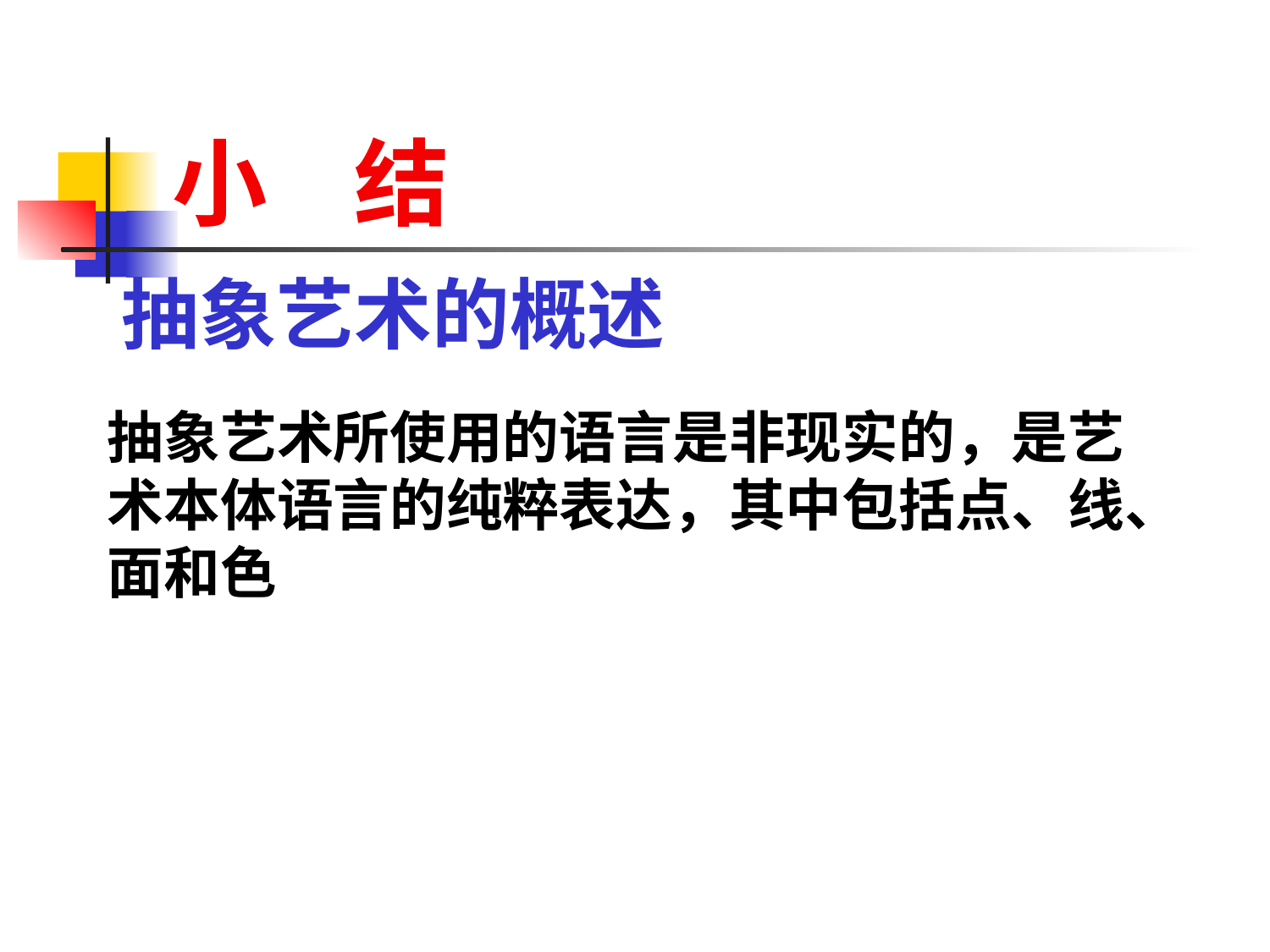

# 小    结
抽象艺术的概述
抽象艺术所使用的语言是非现实的，是艺术本体语言的纯粹表达，其中包括点、线、面和色